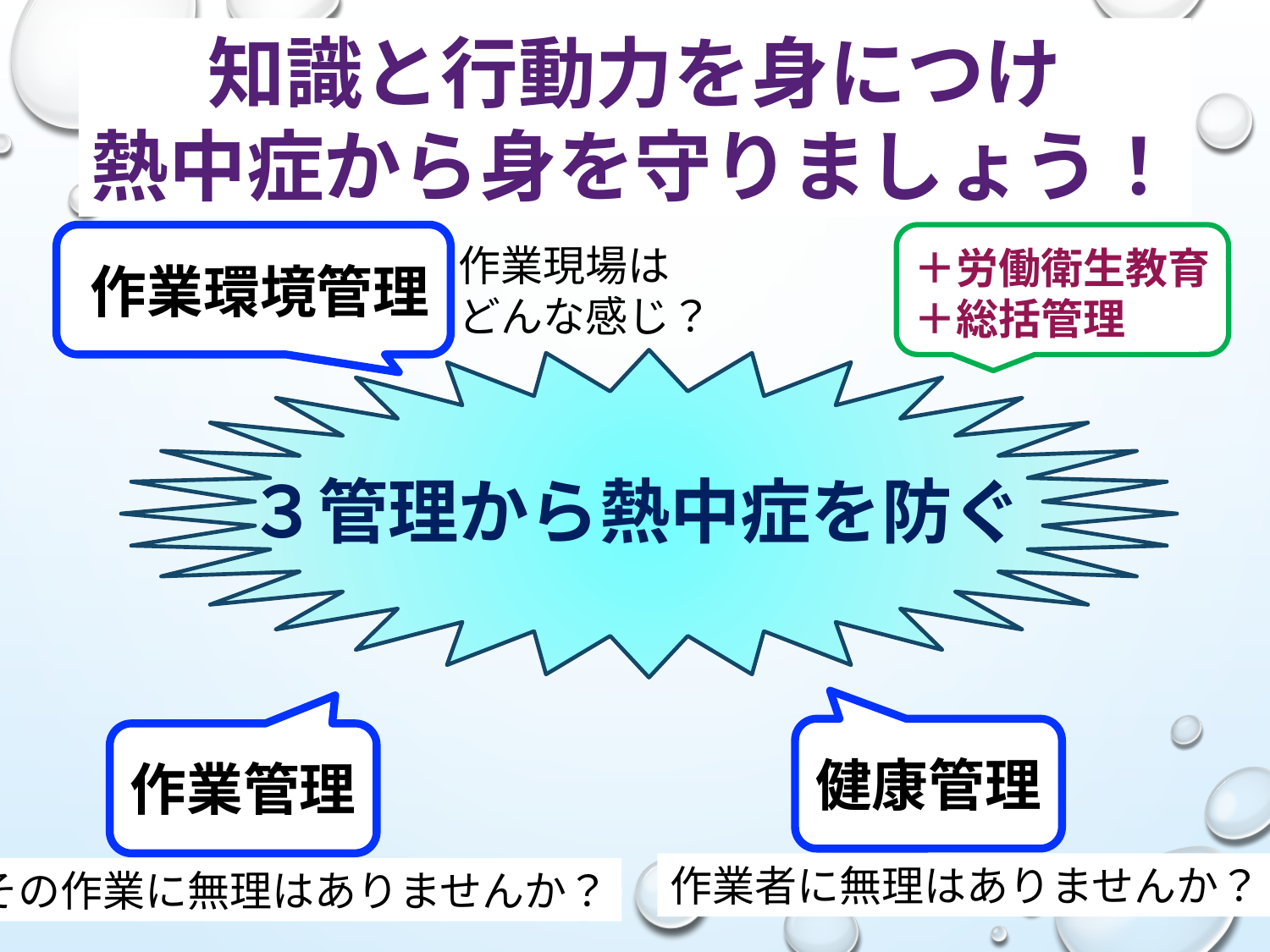

知識と行動力を身につけ
熱中症から身を守りましょう！

作業現場は
どんな感じ？
＋労働衛生教育
＋総括管理
作業環境管理

３管理から熱中症を防ぐ

健康管理
作業管理
作業者に無理はありませんか？
その作業に無理はありませんか？